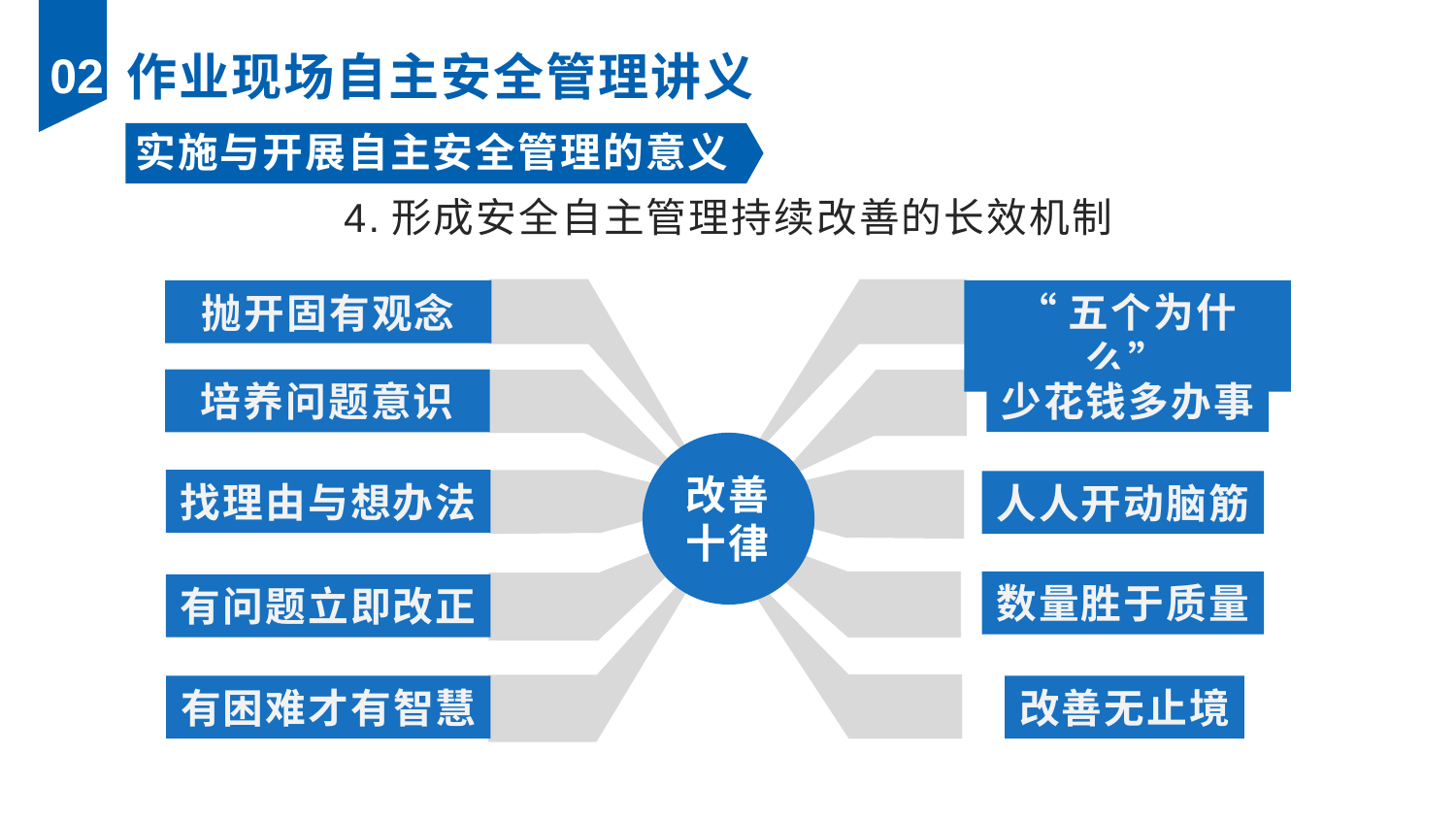

02
作业现场自主安全管理讲义
实施与开展自主安全管理的意义

4.形成安全自主管理持续改善的长效机制

“五个为什么”
抛开固有观念
少花钱多办事
培养问题意识

改善十律

找理由与想办法

人人开动脑筋

数量胜于质量
有问题立即改正
有困难才有智慧
改善无止境